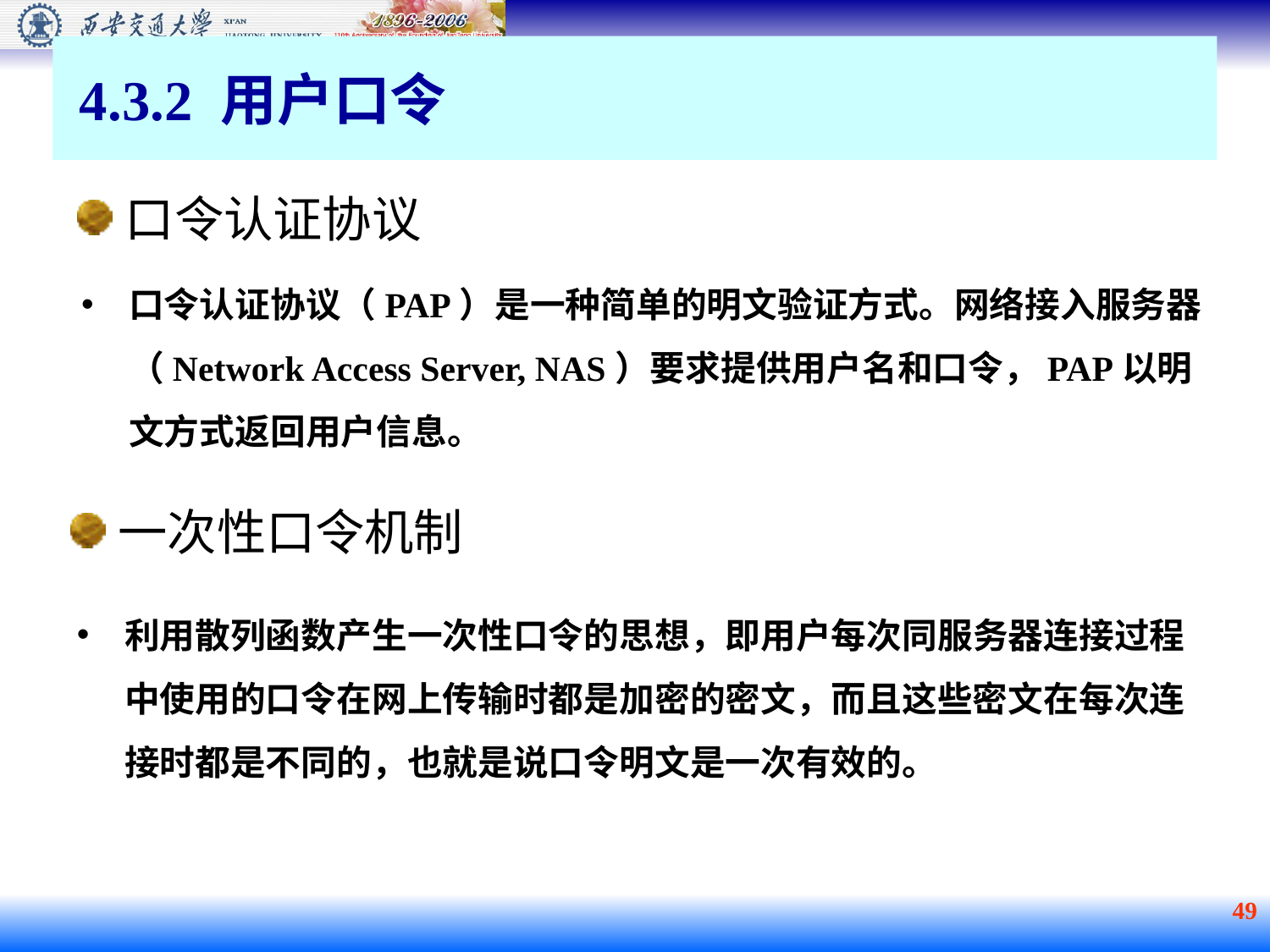

4.3.2 用户口令
口令认证协议
口令认证协议（PAP）是一种简单的明文验证方式。网络接入服务器（Network Access Server, NAS）要求提供用户名和口令，PAP以明文方式返回用户信息。

一次性口令机制
利用散列函数产生一次性口令的思想，即用户每次同服务器连接过程中使用的口令在网上传输时都是加密的密文，而且这些密文在每次连接时都是不同的，也就是说口令明文是一次有效的。

 49